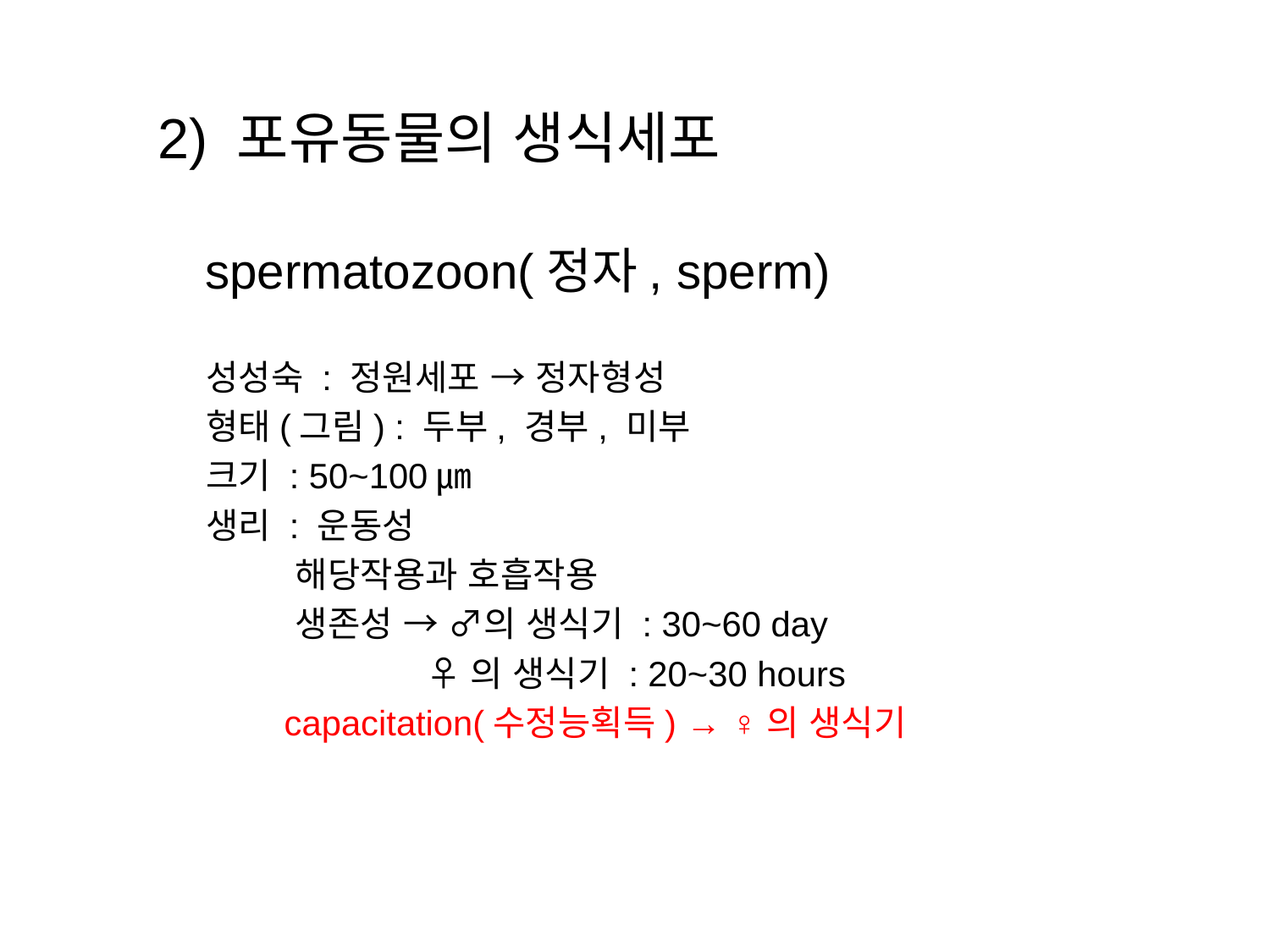

2) 포유동물의 생식세포

    spermatozoon(정자, sperm)

    성성숙 : 정원세포 → 정자형성
    형태(그림) : 두부, 경부, 미부
    크기 : 50~100㎛
    생리 : 운동성
             해당작용과 호흡작용
             생존성 → ♂의 생식기 : 30~60 day
                           ♀의 생식기 : 20~30 hours
             capacitation(수정능획득) → ♀의 생식기